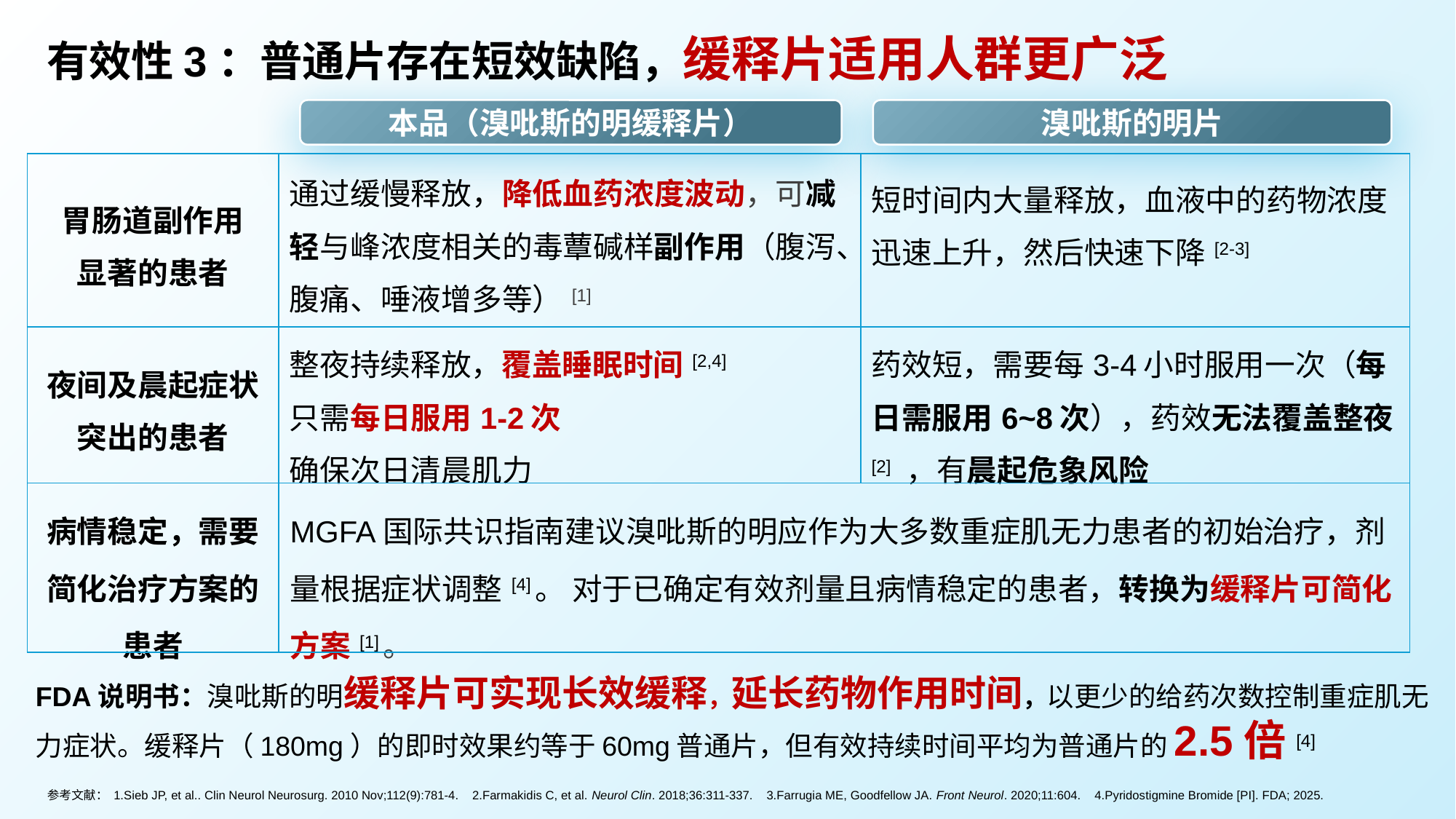

有效性3：普通片存在短效缺陷，缓释片适用人群更广泛
本品（溴吡斯的明缓释片）
溴吡斯的明片
| 胃肠道副作用 显著的患者 | 通过缓慢释放，降低血药浓度波动，可减轻与峰浓度相关的毒蕈碱样副作用（腹泻、腹痛、唾液增多等）[1] | 短时间内大量释放，血液中的药物浓度迅速上升，然后快速下降[2-3] |
| --- | --- | --- |
| 夜间及晨起症状 突出的患者 | 整夜持续释放，覆盖睡眠时间[2,4] 只需每日服用1-2次 确保次日清晨肌力 | 药效短，需要每3-4小时服用一次（每日需服用6~8次），药效无法覆盖整夜[2] ，有晨起危象风险 |
| 病情稳定，需要简化治疗方案的患者 | MGFA国际共识指南建议溴吡斯的明应作为大多数重症肌无力患者的初始治疗，剂量根据症状调整[4]。 对于已确定有效剂量且病情稳定的患者，转换为缓释片可简化方案[1]。 |  |
FDA说明书：溴吡斯的明缓释片可实现长效缓释，延长药物作用时间，以更少的给药次数控制重症肌无力症状。缓释片（180mg）的即时效果约等于60mg普通片，但有效持续时间平均为普通片的2.5倍[4]
参考文献： 1.Sieb JP, et al.. Clin Neurol Neurosurg. 2010 Nov;112(9):781-4.    2.Farmakidis C, et al. Neurol Clin. 2018;36:311-337.    3.Farrugia ME, Goodfellow JA. Front Neurol. 2020;11:604.    4.Pyridostigmine Bromide [PI]. FDA; 2025.